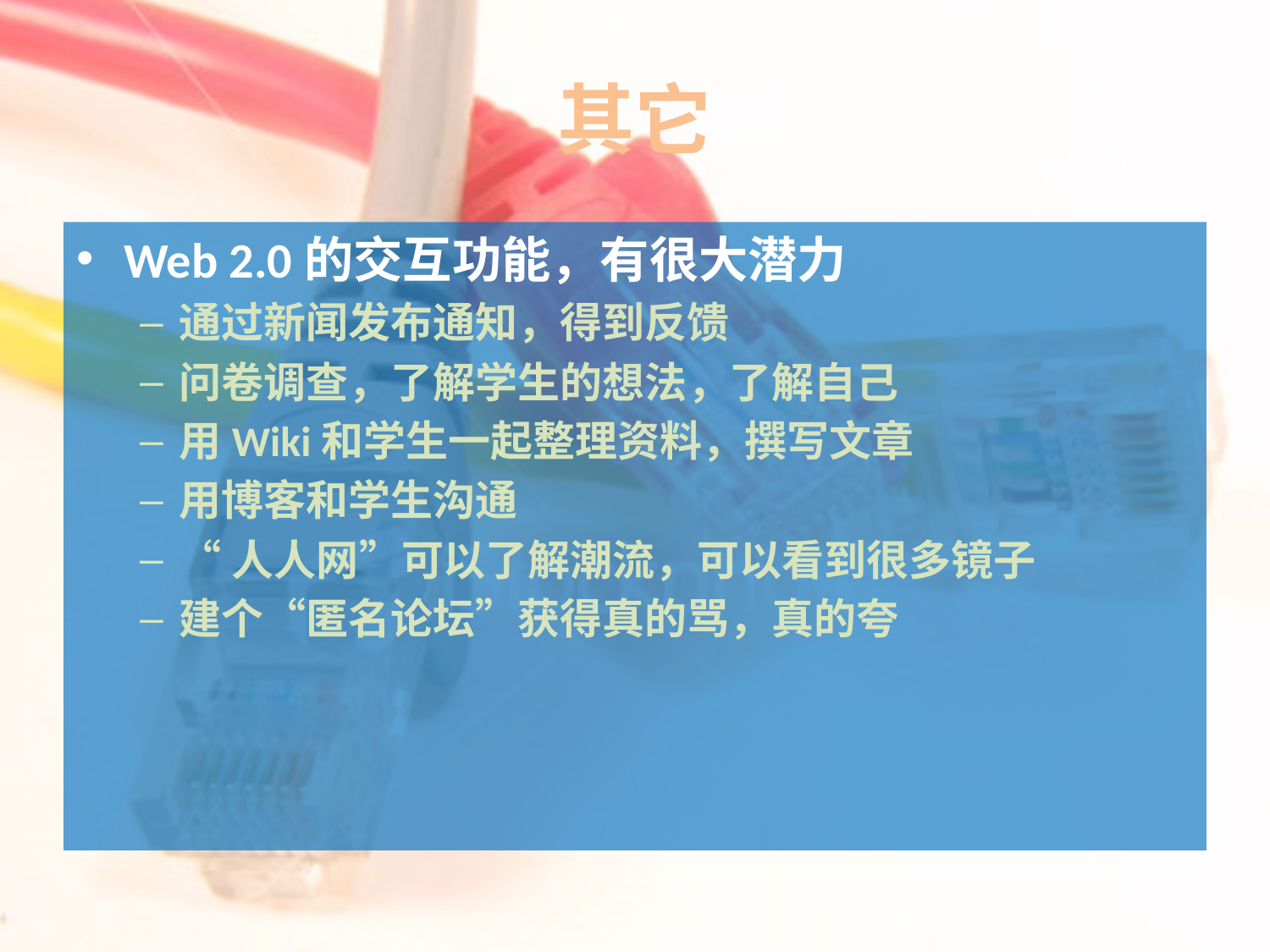

# 其它
Web 2.0的交互功能，有很大潜力
通过新闻发布通知，得到反馈
问卷调查，了解学生的想法，了解自己
用Wiki和学生一起整理资料，撰写文章
用博客和学生沟通
“人人网”可以了解潮流，可以看到很多镜子
建个“匿名论坛”获得真的骂，真的夸